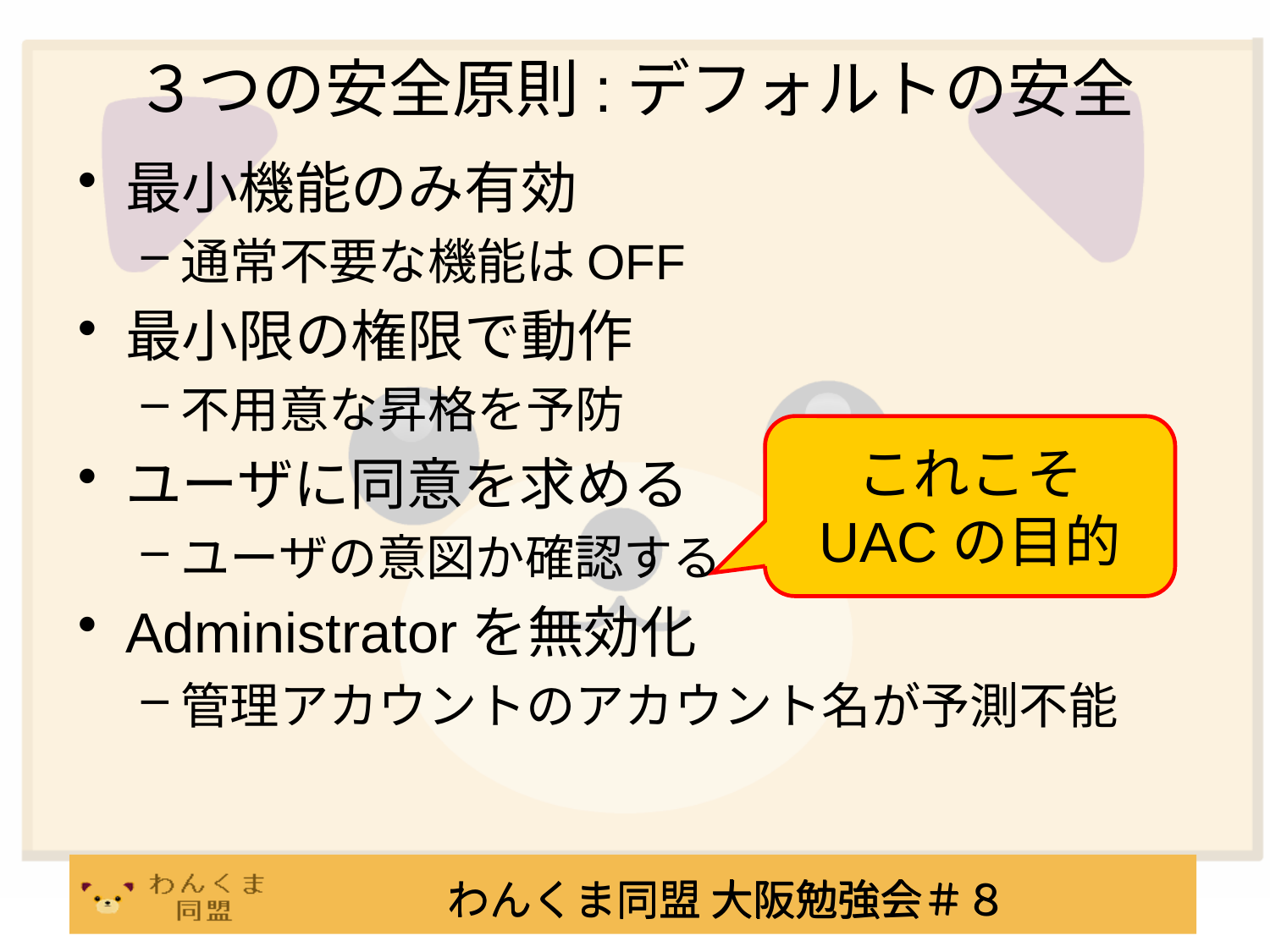

# ３つの安全原則:デフォルトの安全
最小機能のみ有効
通常不要な機能はOFF
最小限の権限で動作
不用意な昇格を予防
ユーザに同意を求める
ユーザの意図か確認する
Administratorを無効化
管理アカウントのアカウント名が予測不能
これこそ
UACの目的
わんくま同盟 大阪勉強会＃８
わんくま同盟 大阪勉強会＃８